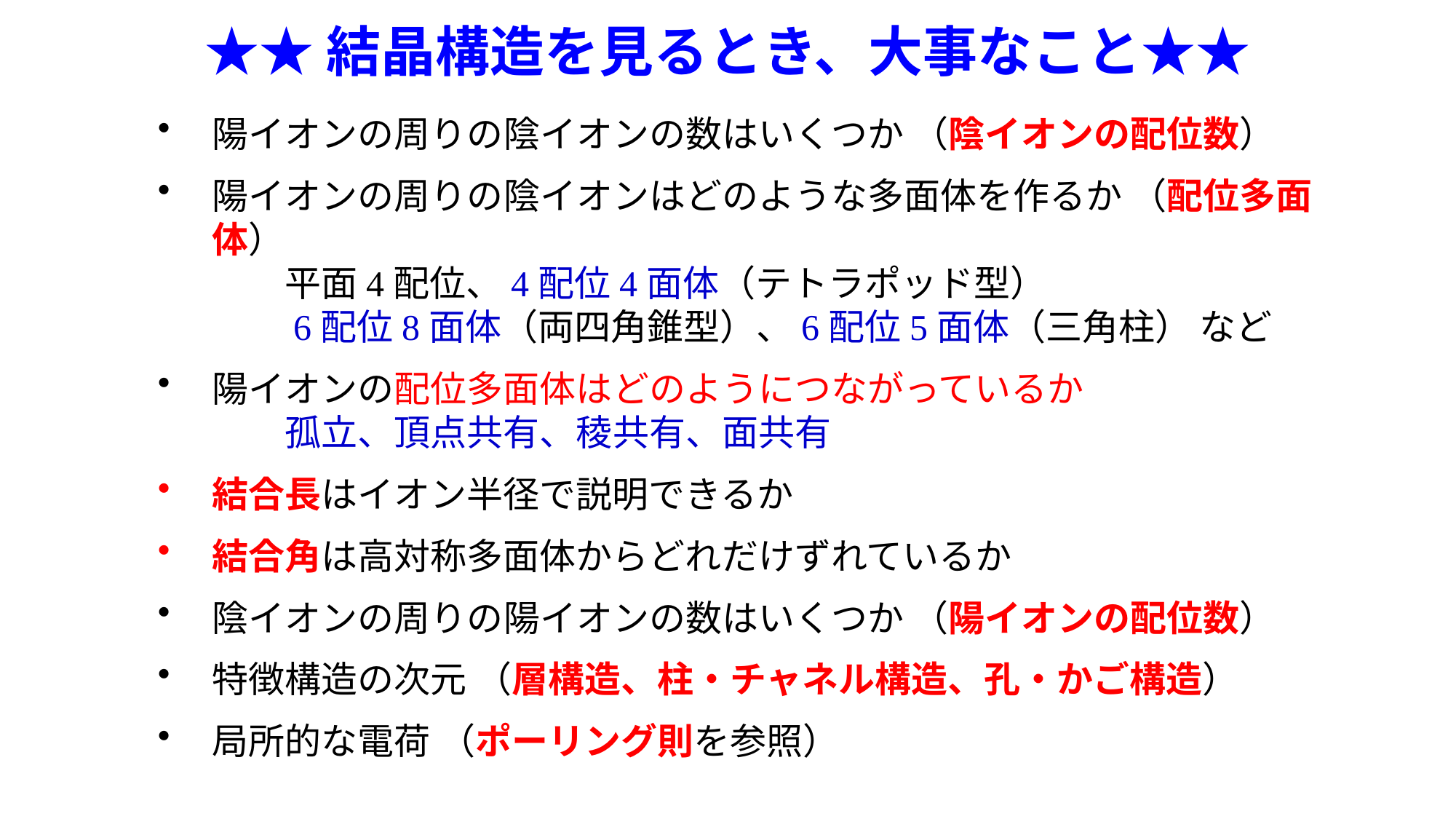

# ★★結晶構造を見るとき、大事なこと★★

陽イオンの周りの陰イオンの数はいくつか （陰イオンの配位数）
陽イオンの周りの陰イオンはどのような多面体を作るか （配位多面体）
　　平面4配位、4配位4面体（テトラポッド型）
　　6配位8面体（両四角錐型）、6配位5面体（三角柱） など
陽イオンの配位多面体はどのようにつながっているか
　　孤立、頂点共有、稜共有、面共有
結合長はイオン半径で説明できるか
結合角は高対称多面体からどれだけずれているか
陰イオンの周りの陽イオンの数はいくつか （陽イオンの配位数）
特徴構造の次元 （層構造、柱・チャネル構造、孔・かご構造）
局所的な電荷 （ポーリング則を参照）